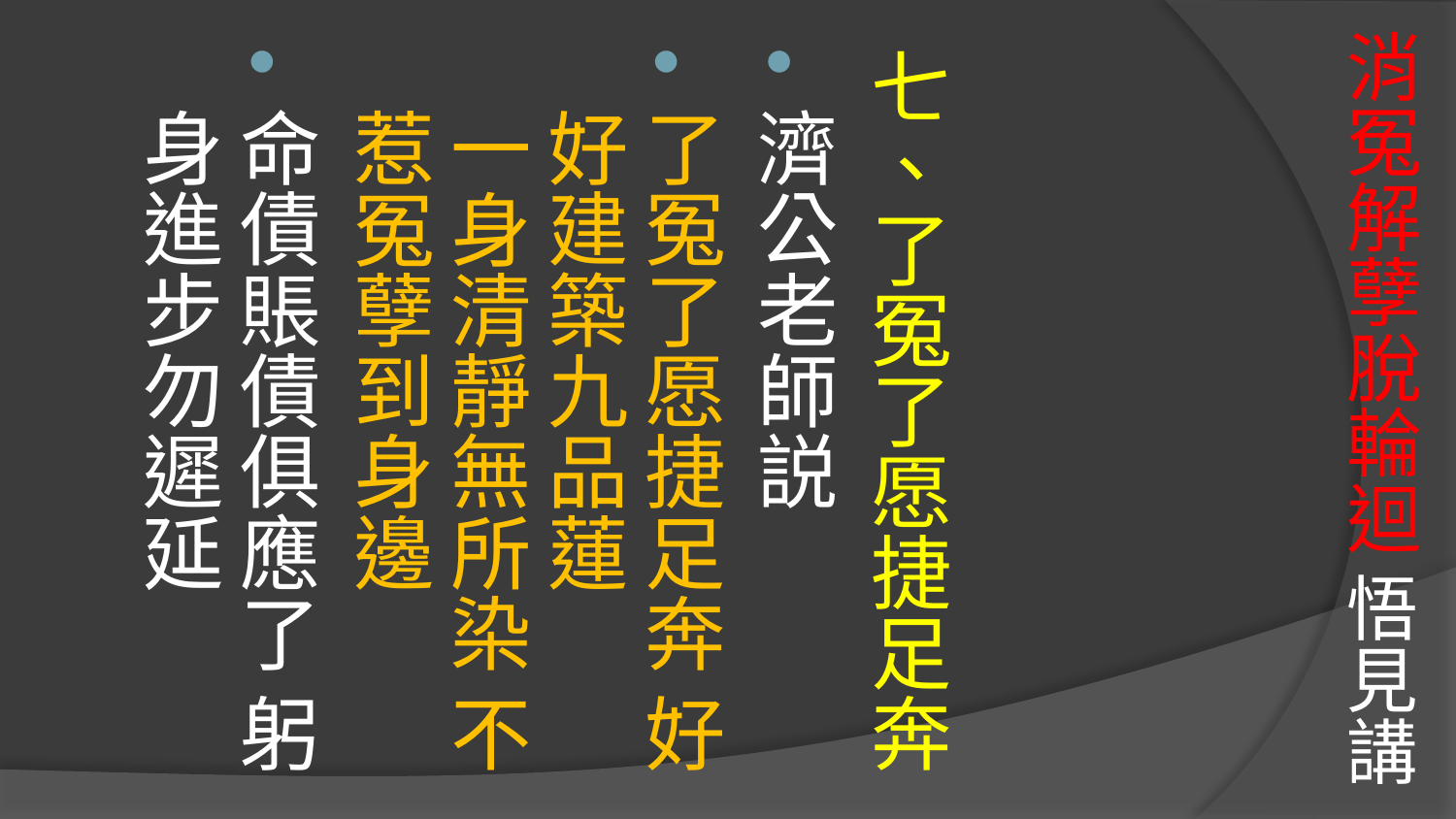

# 消冤解孽脫輪迴 悟見講
七、了冤了愿捷足奔
濟公老師説
了冤了愿捷足奔 好好建築九品蓮
一身清靜無所染 不惹冤孽到身邊
命債賬債俱應了 躬身進步勿遲延